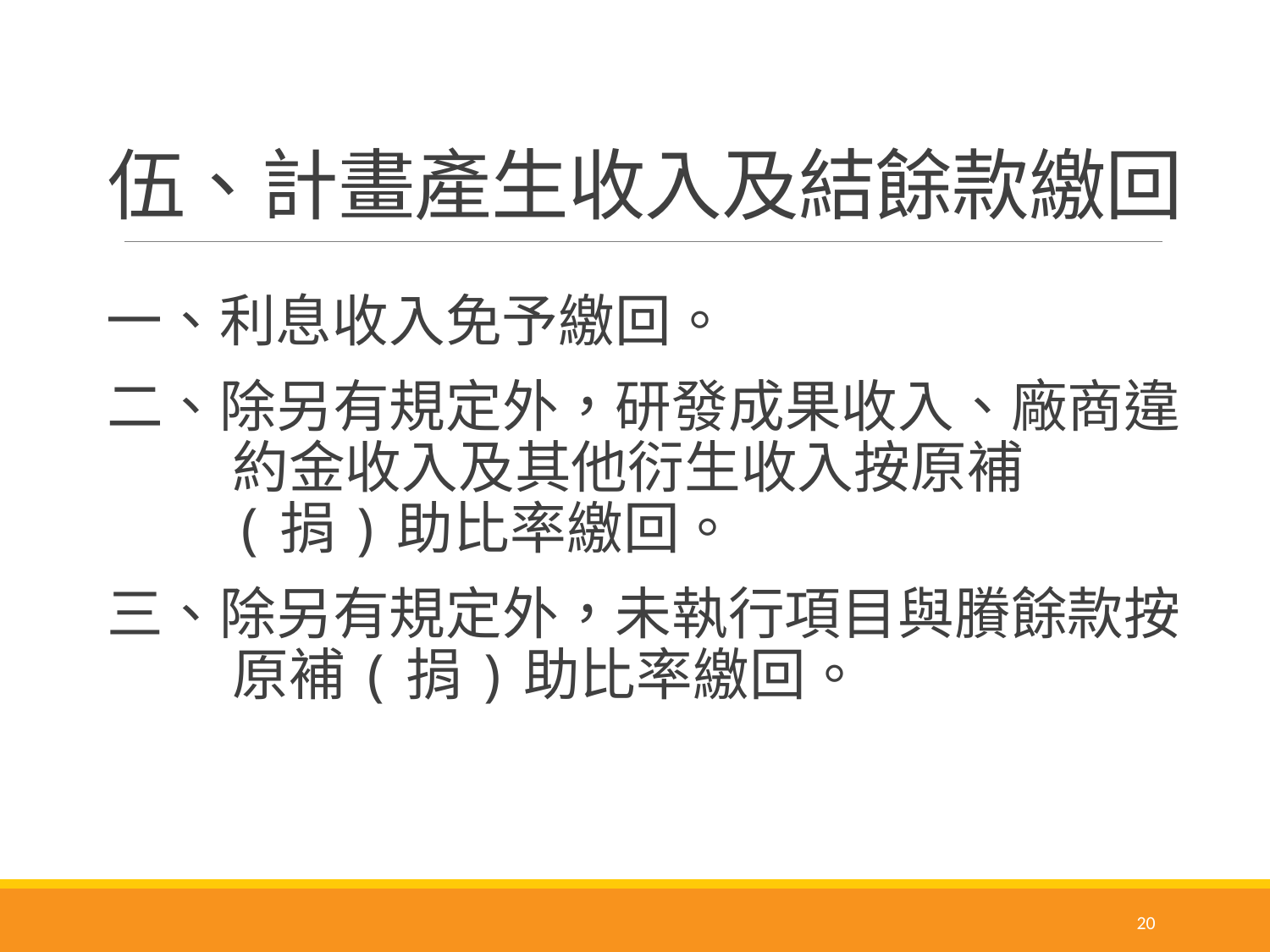

# 伍、計畫產生收入及結餘款繳回
一、利息收入免予繳回。
二、除另有規定外，研發成果收入、廠商違約金收入及其他衍生收入按原補(捐)助比率繳回。
三、除另有規定外，未執行項目與賸餘款按原補(捐)助比率繳回。
20